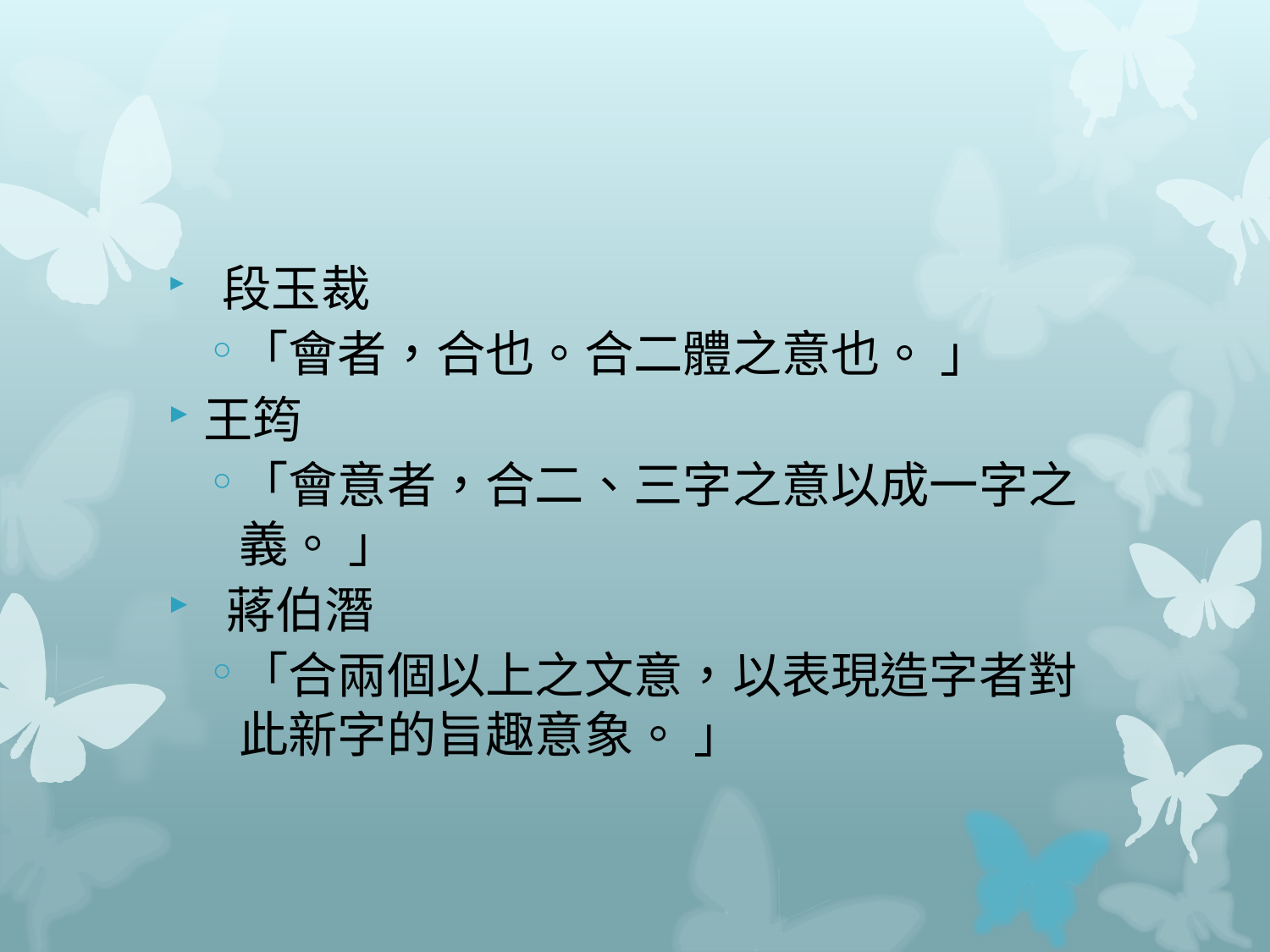

#
 段玉裁
「會者，合也。合二體之意也。 」
王筠
「會意者，合二、三字之意以成一字之義。 」
 蔣伯潛
「合兩個以上之文意，以表現造字者對此新字的旨趣意象。 」